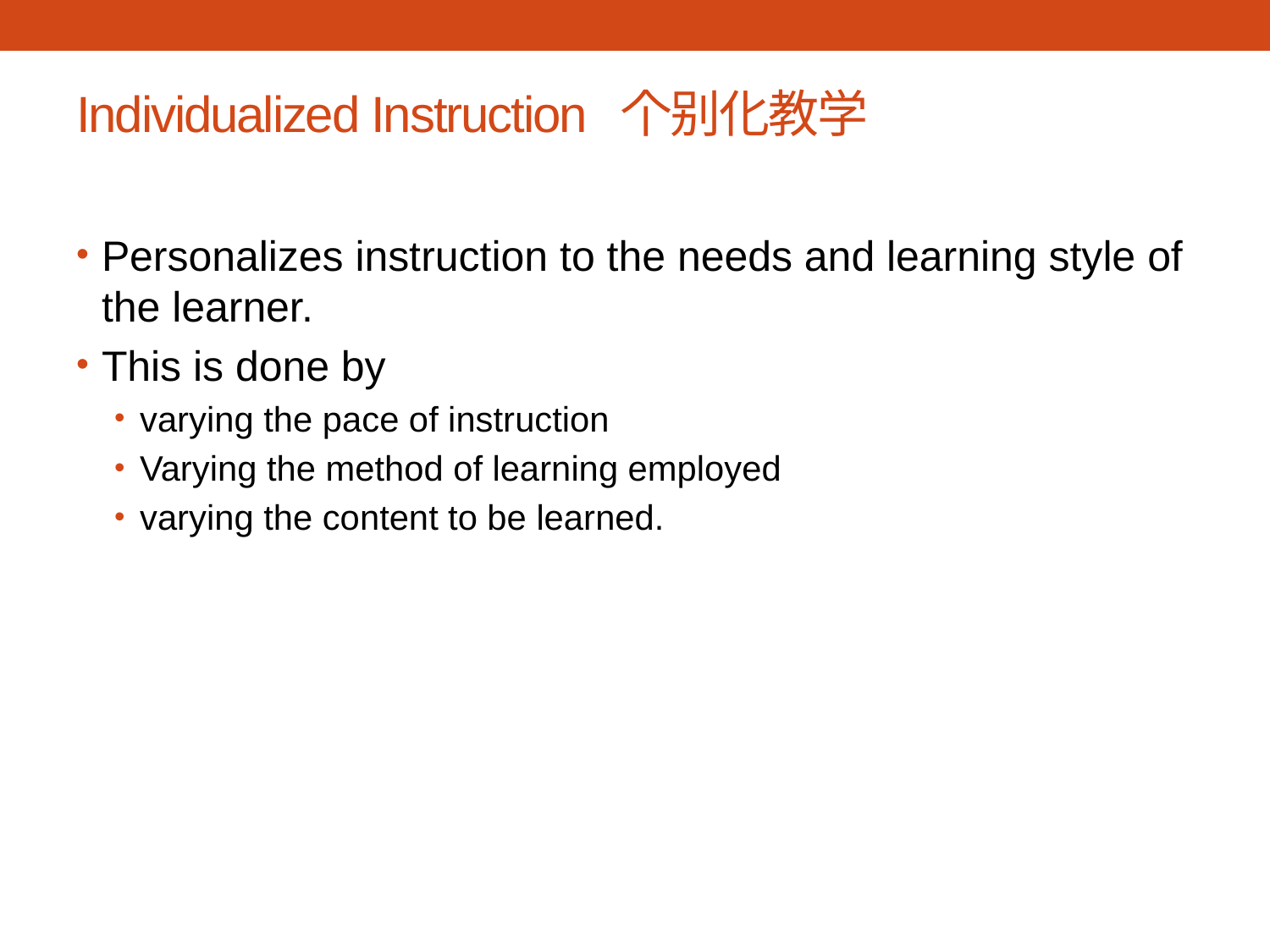

# Individualized Instruction  个别化教学
Personalizes instruction to the needs and learning style of the learner.
This is done by
varying the pace of instruction
Varying the method of learning employed
varying the content to be learned.